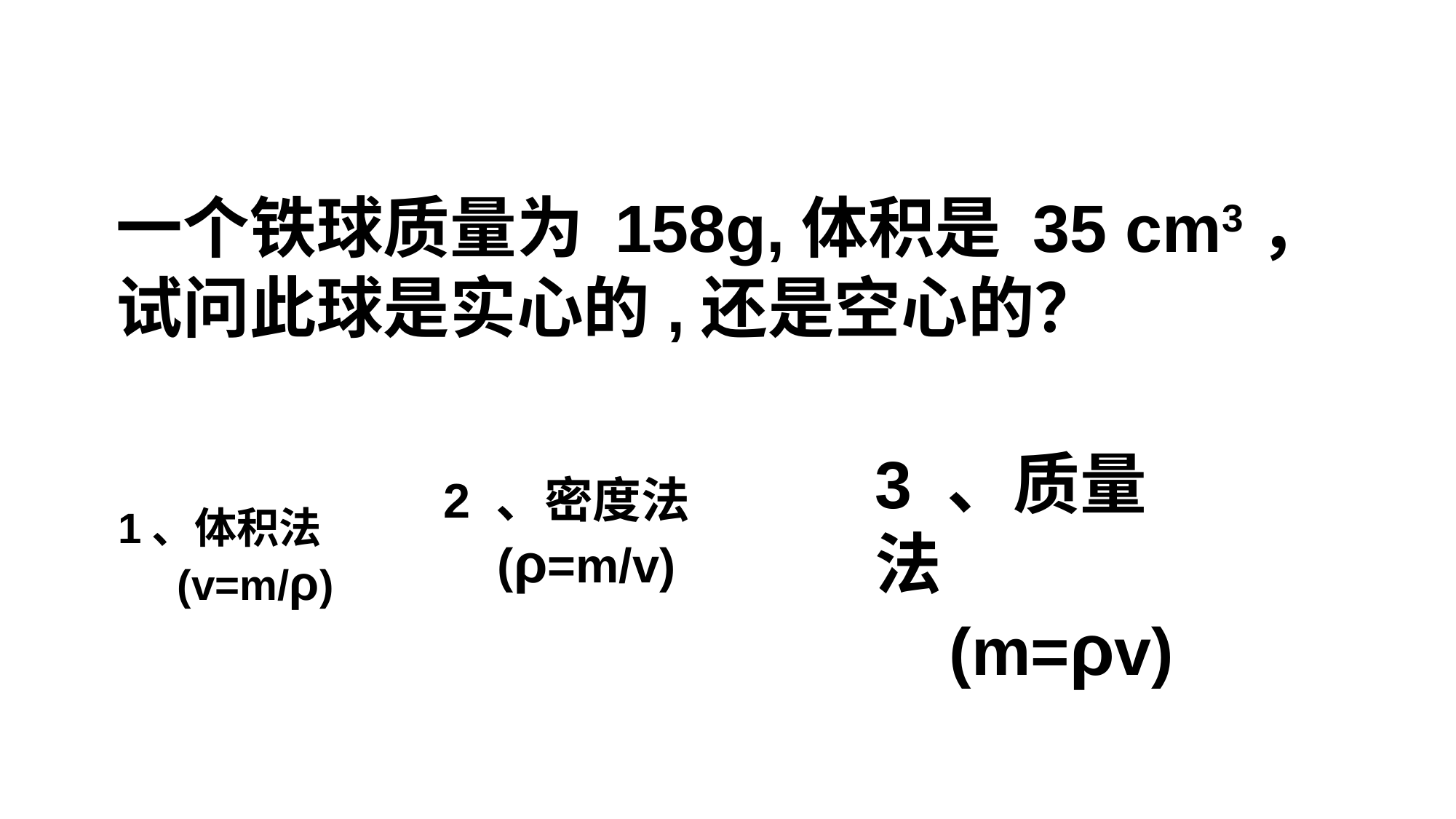

一个铁球质量为 158g,体积是 35 cm3，试问此球是实心的,还是空心的？
3 、质量法
    (m=ρv)
2 、密度法
    (ρ=m/v)
1、体积法
     (v=m/ρ)